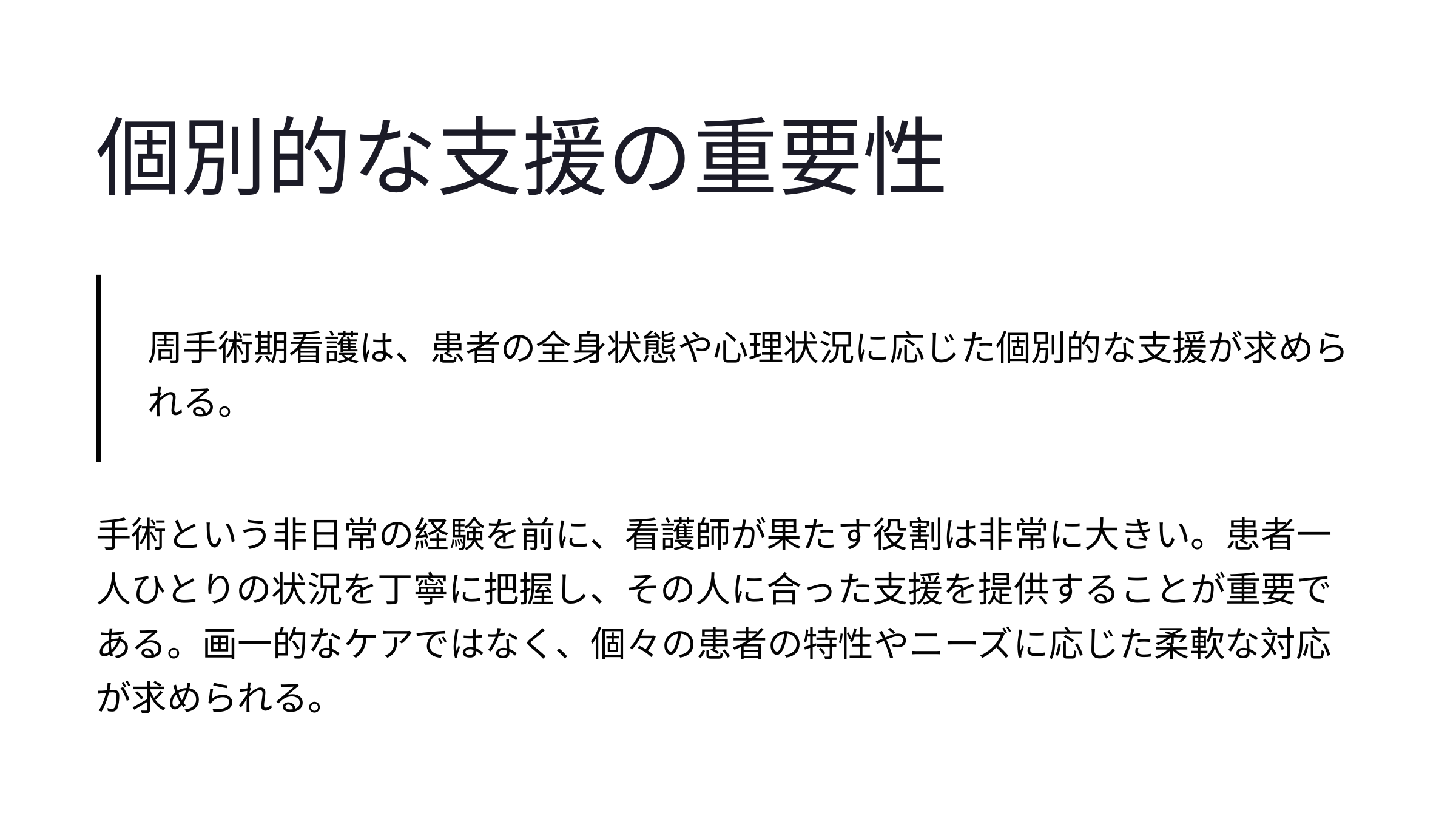

個別的な支援の重要性

周手術期看護は、患者の全身状態や心理状況に応じた個別的な支援が求められる。
手術という非日常の経験を前に、看護師が果たす役割は非常に大きい。患者一人ひとりの状況を丁寧に把握し、その人に合った支援を提供することが重要である。画一的なケアではなく、個々の患者の特性やニーズに応じた柔軟な対応が求められる。